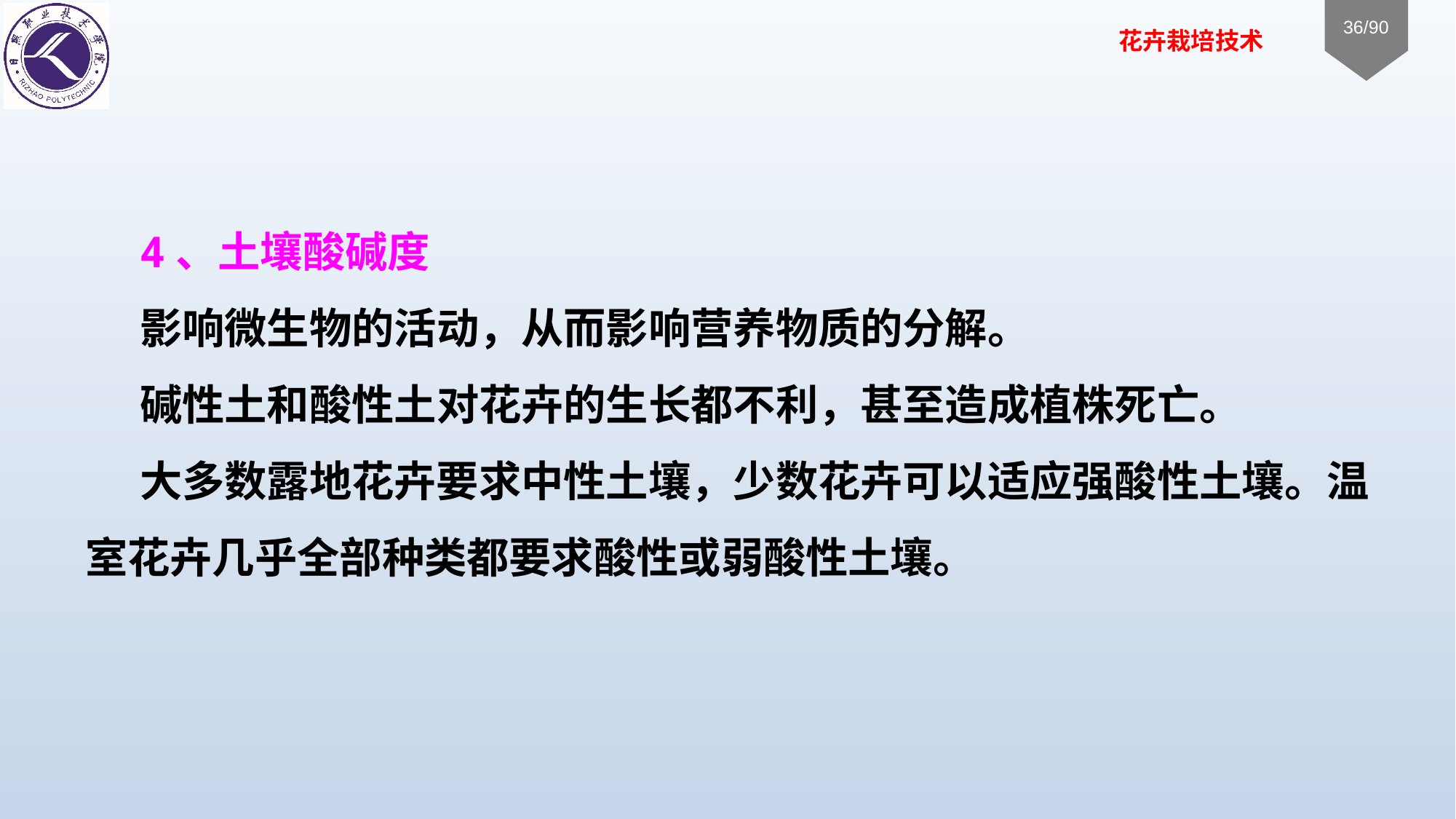

4、土壤酸碱度
影响微生物的活动，从而影响营养物质的分解。
碱性土和酸性土对花卉的生长都不利，甚至造成植株死亡。
大多数露地花卉要求中性土壤，少数花卉可以适应强酸性土壤。温室花卉几乎全部种类都要求酸性或弱酸性土壤。